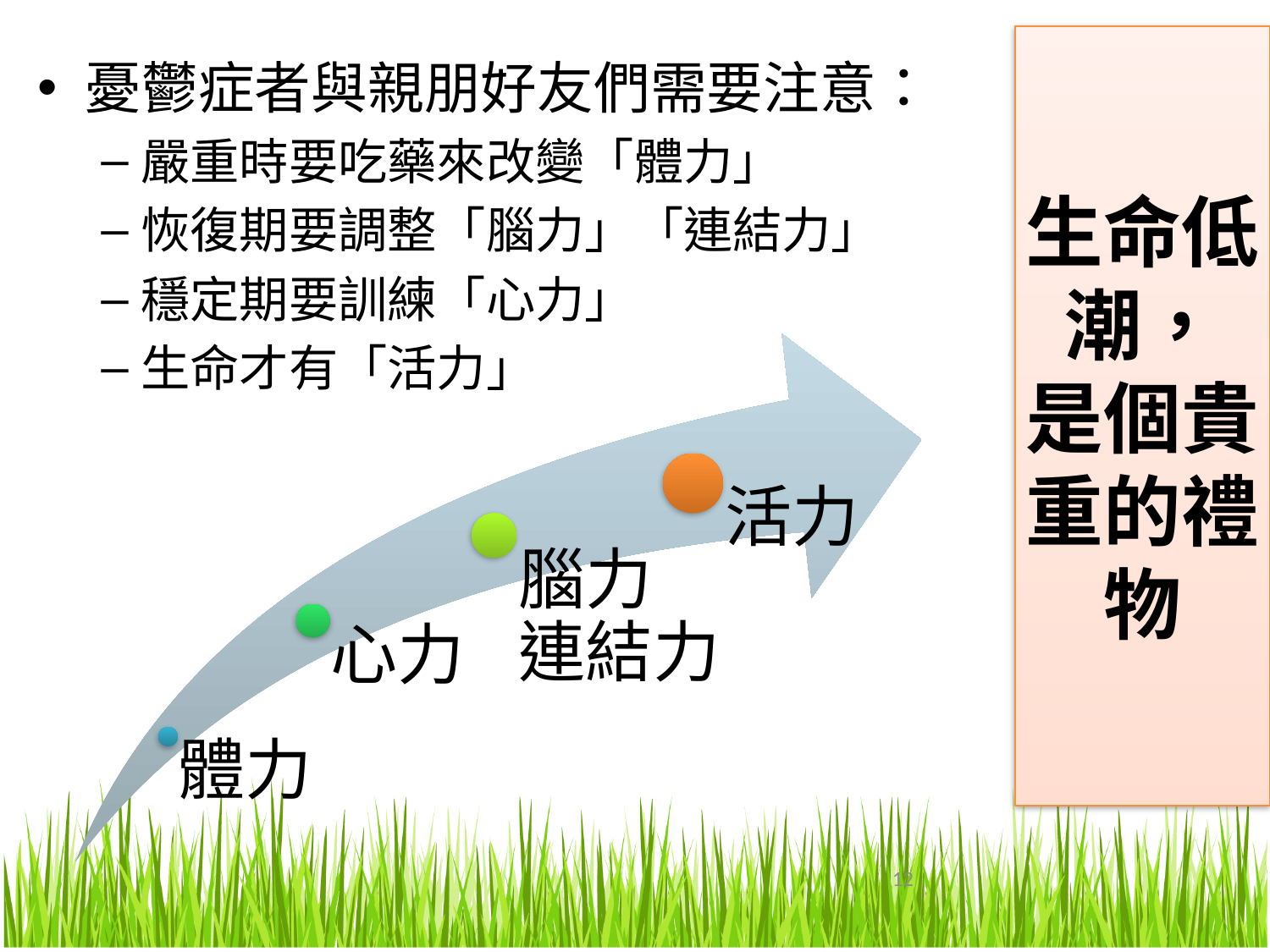

# 生命低潮， 是個貴重的禮物
憂鬱症者與親朋好友們需要注意：
嚴重時要吃藥來改變「體力」
恢復期要調整「腦力」「連結力」
穩定期要訓練「心力」
生命才有「活力」
體力
心力
腦力
連結力
活力
12